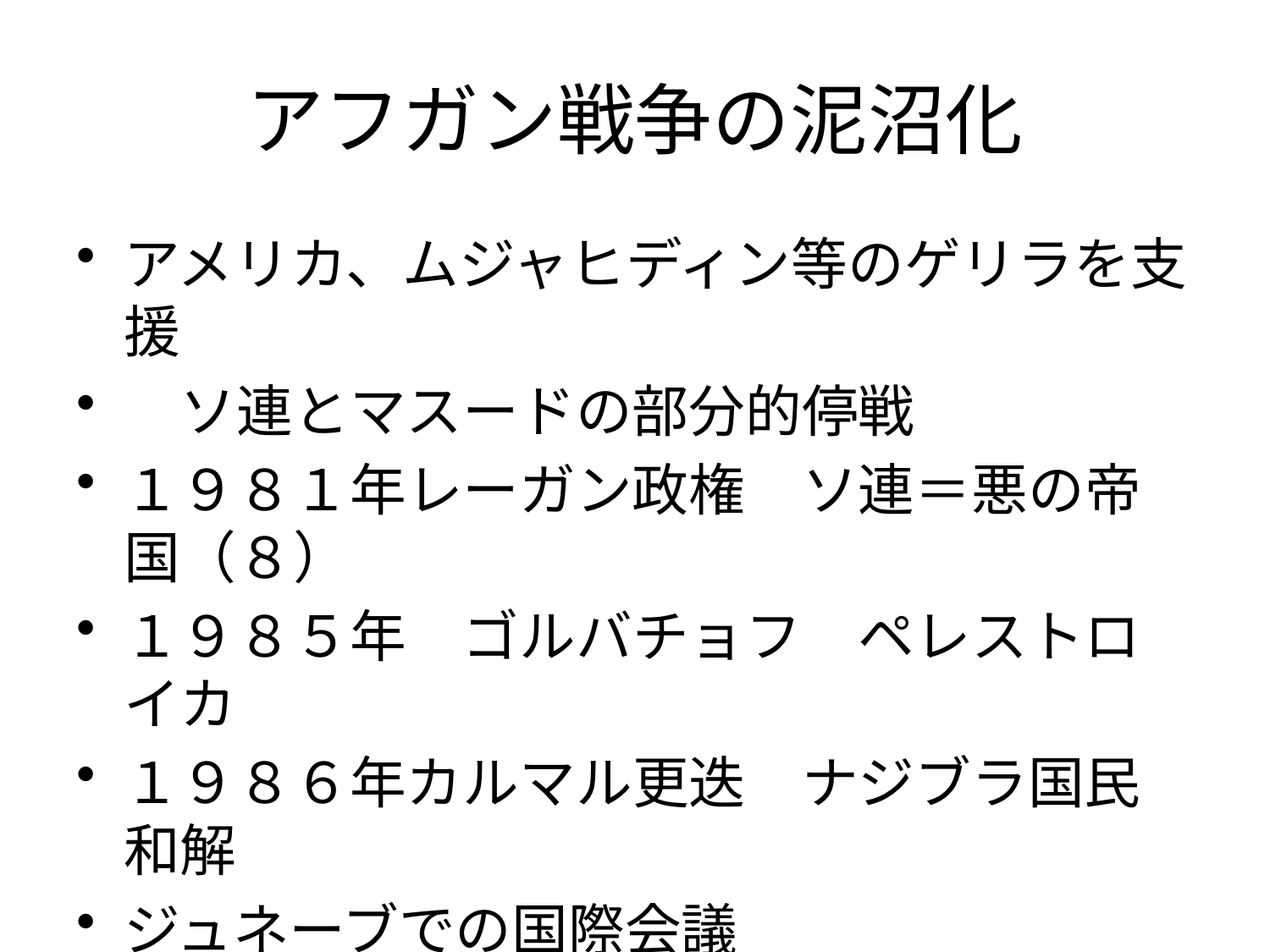

# アフガン戦争の泥沼化
アメリカ、ムジャヒディン等のゲリラを支援
　ソ連とマスードの部分的停戦
１９８１年レーガン政権　ソ連＝悪の帝国（８）
１９８５年　ゴルバチョフ　ペレストロイカ
１９８６年カルマル更迭　ナジブラ国民和解
ジュネーブでの国際会議
１９８９年ソ連撤退、その後も混乱